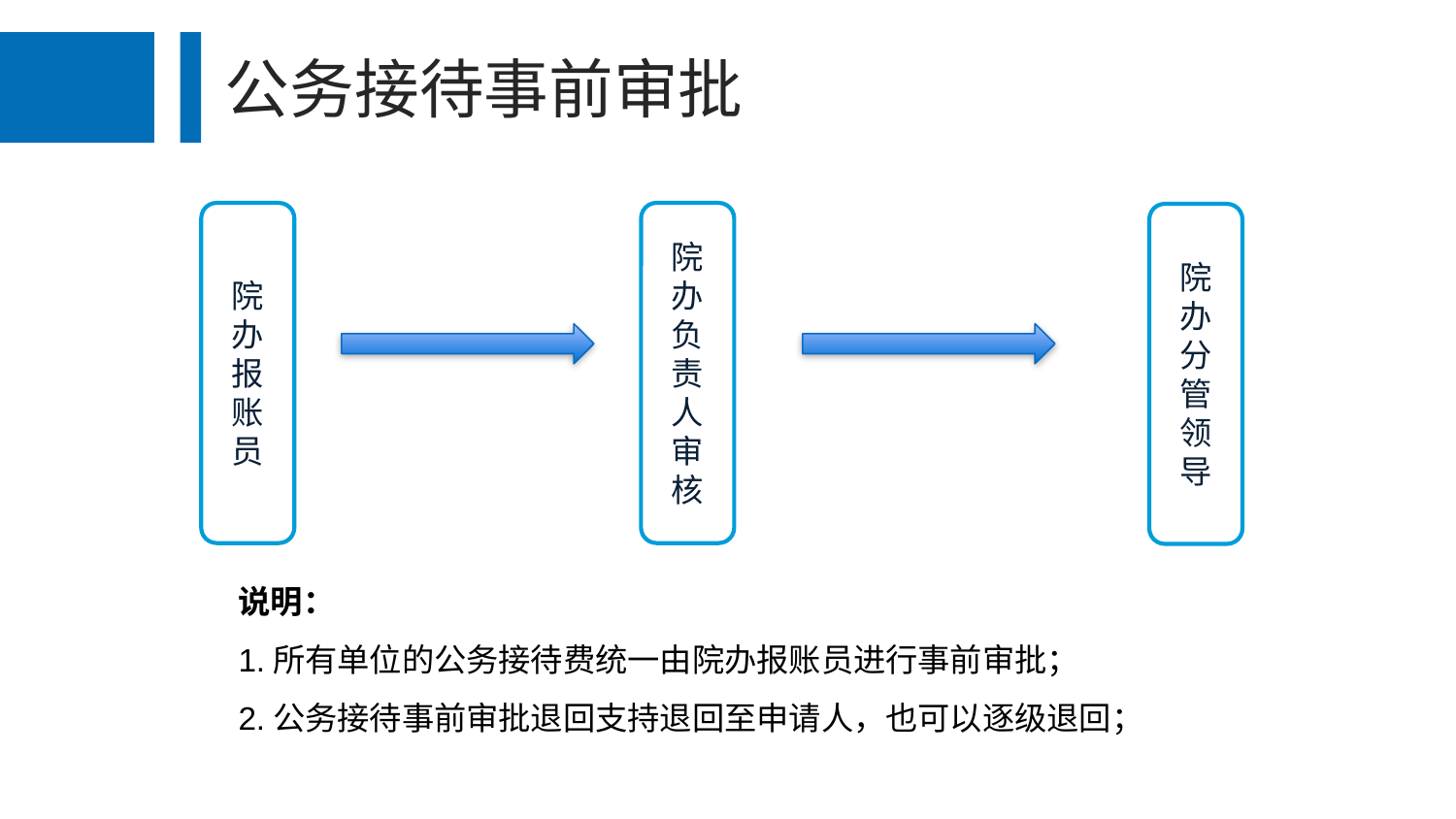

公务接待事前审批
院办报账员
院办负责人审核
院办分管领导

说明：
1.所有单位的公务接待费统一由院办报账员进行事前审批；
2.公务接待事前审批退回支持退回至申请人，也可以逐级退回；